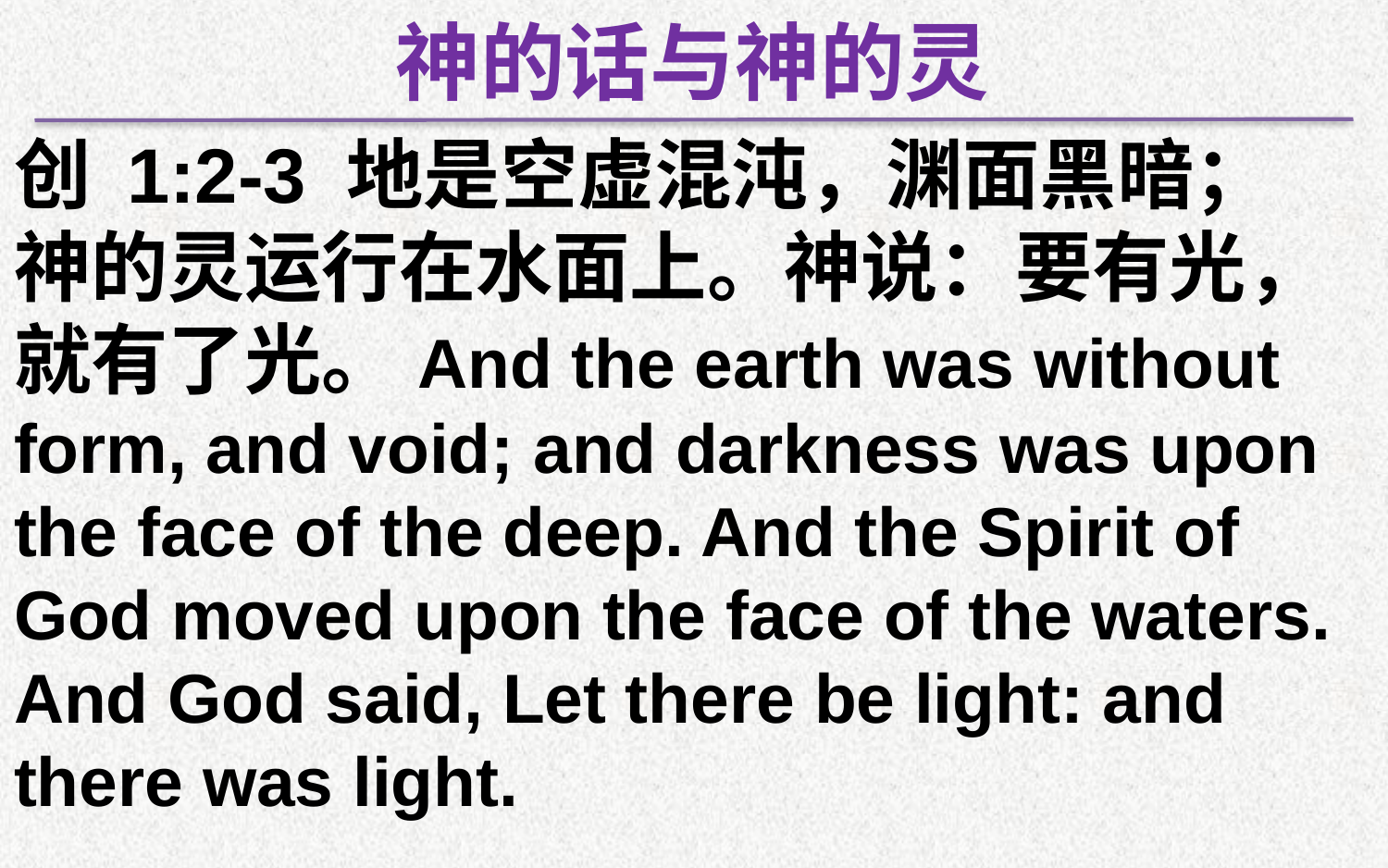

神的话与神的灵
创 1:2-3 地是空虚混沌，渊面黑暗；　神的灵运行在水面上。神说：要有光，就有了光。And the earth was without form, and void; and darkness was upon the face of the deep. And the Spirit of God moved upon the face of the waters. And God said, Let there be light: and there was light.